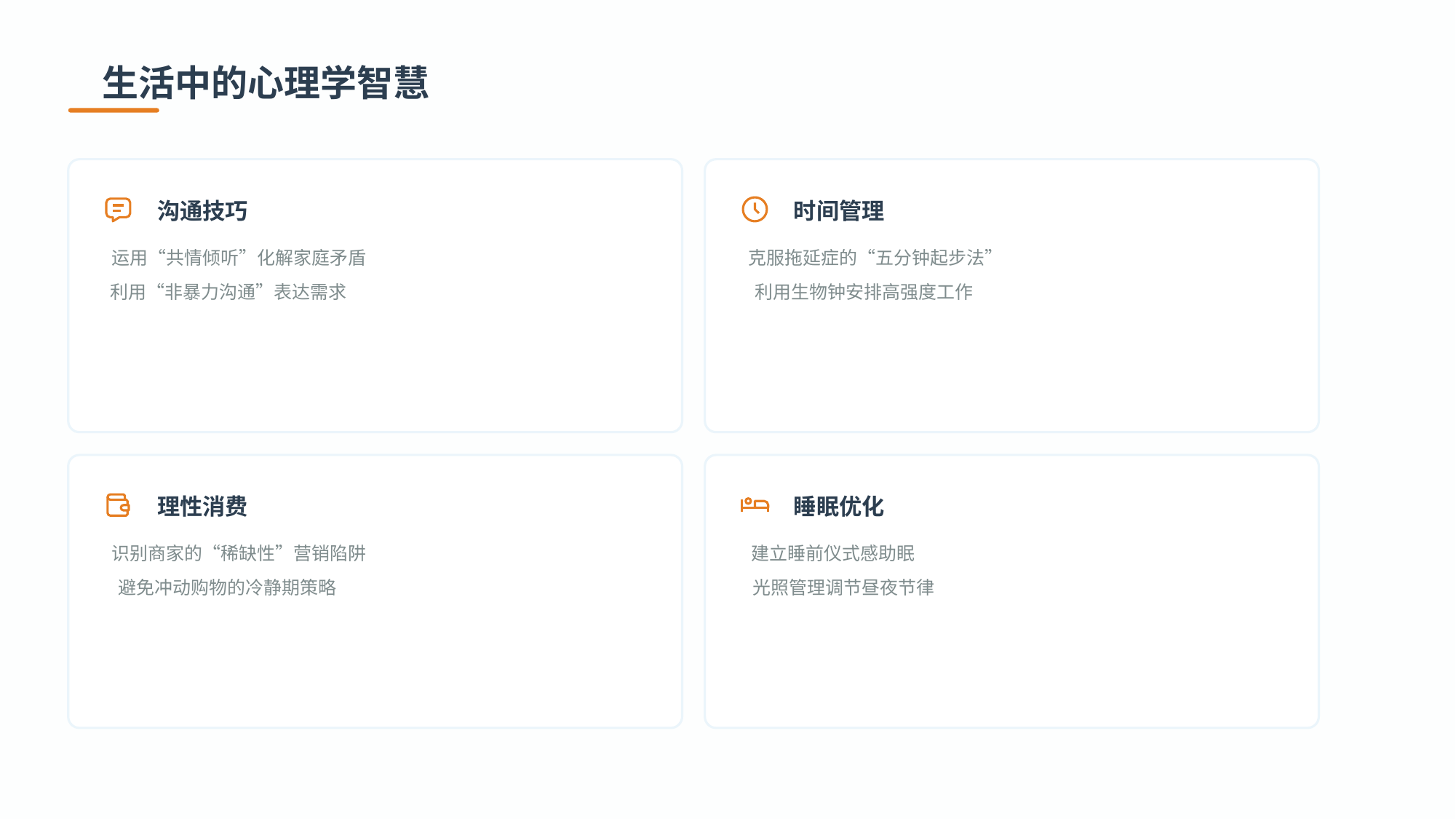

生活中的心理学智慧

沟通技巧

运用“共情倾听”化解家庭矛盾
利用“非暴力沟通”表达需求

时间管理

克服拖延症的“五分钟起步法”
利用生物钟安排高强度工作

理性消费

识别商家的“稀缺性”营销陷阱
避免冲动购物的冷静期策略

睡眠优化

建立睡前仪式感助眠
光照管理调节昼夜节律